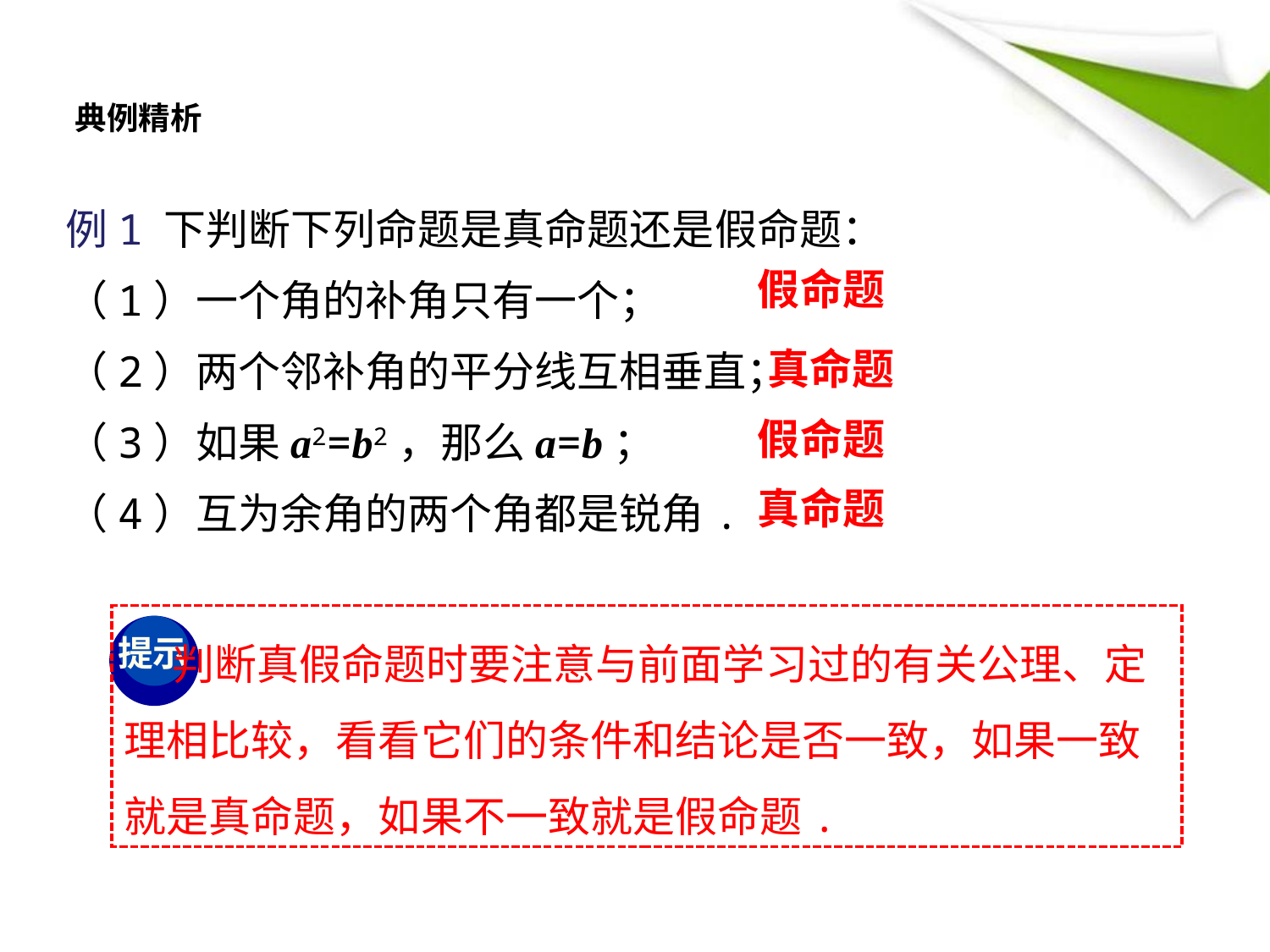

典例精析
例1 下判断下列命题是真命题还是假命题：
（1）一个角的补角只有一个；
（2）两个邻补角的平分线互相垂直；
（3）如果a2=b2，那么a=b；
（4）互为余角的两个角都是锐角.
假命题
真命题
假命题
真命题
    判断真假命题时要注意与前面学习过的有关公理、定理相比较，看看它们的条件和结论是否一致，如果一致就是真命题，如果不一致就是假命题.

提示